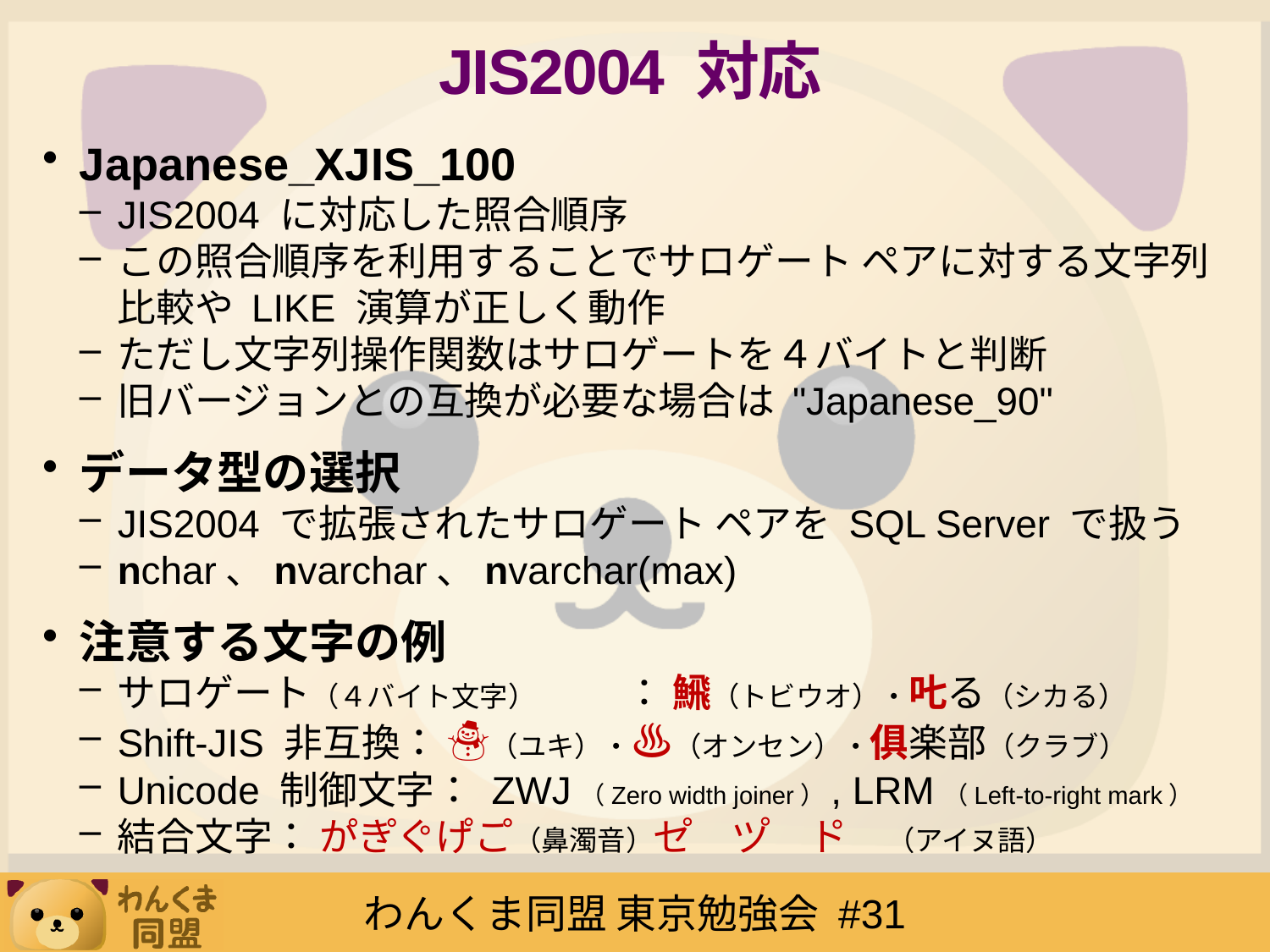

# JIS2004 対応
Japanese_XJIS_100
JIS2004 に対応した照合順序
この照合順序を利用することでサロゲート ペアに対する文字列
比較や LIKE 演算が正しく動作
ただし文字列操作関数はサロゲートを４バイトと判断
旧バージョンとの互換が必要な場合は "Japanese_90"
データ型の選択
JIS2004 で拡張されたサロゲート ペアを SQL Server で扱う
nchar、nvarchar、nvarchar(max)
注意する文字の例
サロゲート（４バイト文字）	： 𩹉（トビウオ）・𠮟る（シカる）
Shift-JIS 非互換： ☃（ユキ）・♨（オンセン）・俱楽部（クラブ）
Unicode 制御文字： ZWJ（Zero width joiner）, LRM（Left-to-right mark）
結合文字： か゚き゚く゚け゚こ゚（鼻濁音）セ゚　ツ゚　ト゚　（アイヌ語）